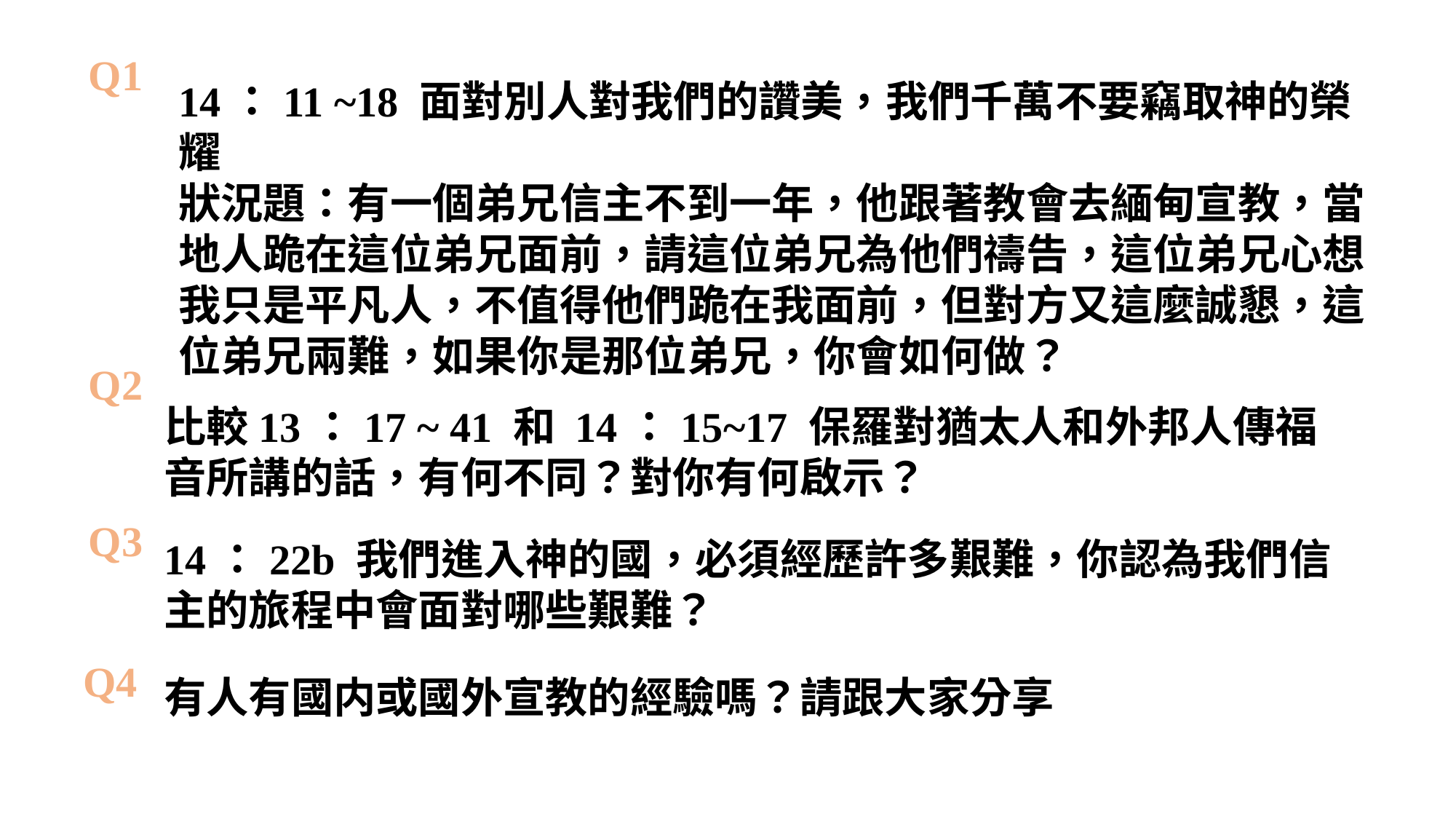

Q1
14：11 ~18 面對別人對我們的讚美，我們千萬不要竊取神的榮耀
狀況題：有一個弟兄信主不到一年，他跟著教會去緬甸宣教，當地人跪在這位弟兄面前，請這位弟兄為他們禱告，這位弟兄心想我只是平凡人，不值得他們跪在我面前，但對方又這麼誠懇，這位弟兄兩難，如果你是那位弟兄，你會如何做？
Q2
比較13：17 ~ 41 和 14：15~17 保羅對猶太人和外邦人傳福音所講的話，有何不同？對你有何啟示？
Q3
14：22b 我們進入神的國，必須經歷許多艱難，你認為我們信主的旅程中會面對哪些艱難？
Q4
有人有國内或國外宣教的經驗嗎？請跟大家分享